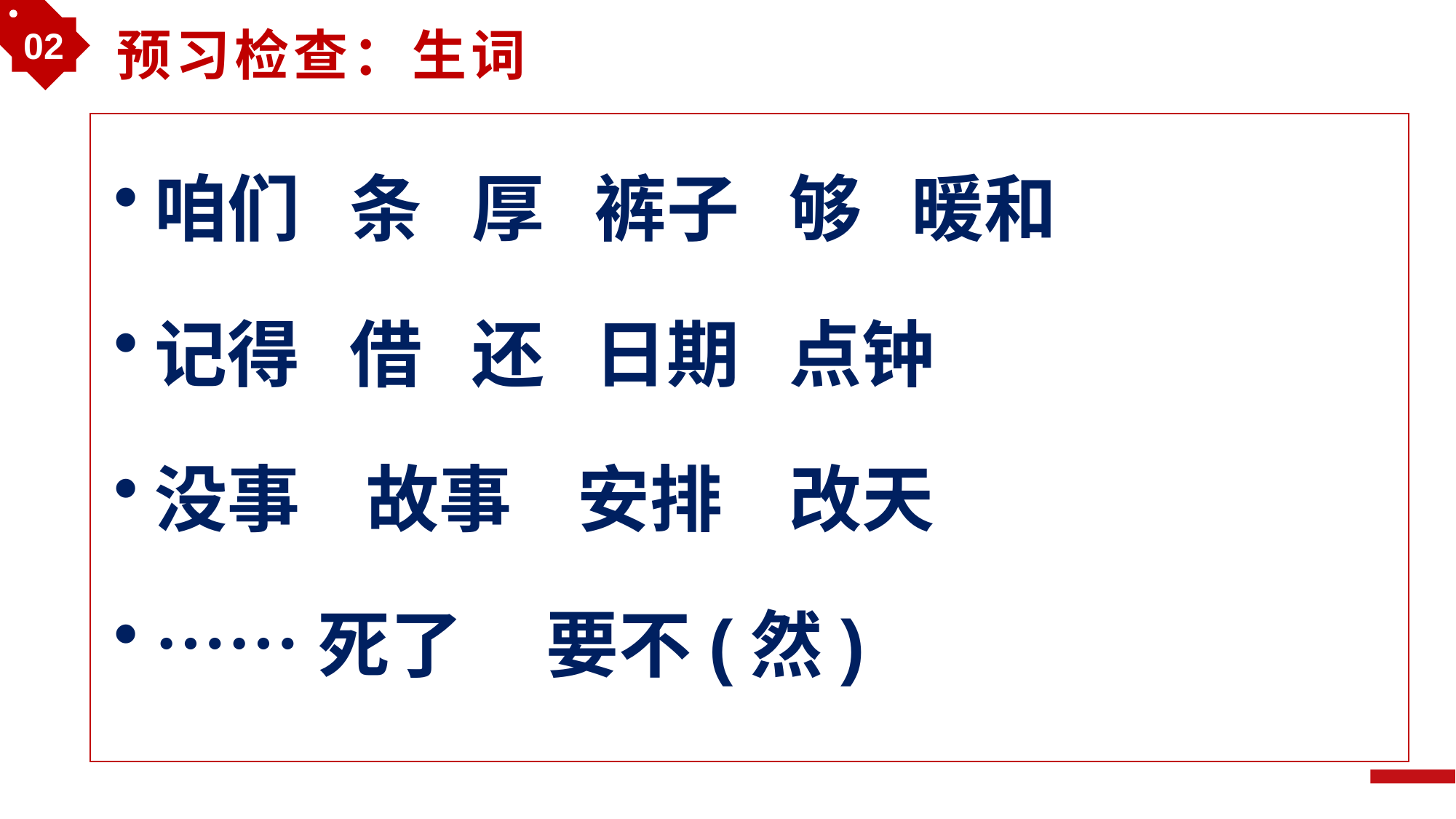

02
预习检查：生词

咱们   条   厚   裤子   够   暖和
记得   借   还   日期   点钟
没事    故事    安排    改天
……死了     要不(然)